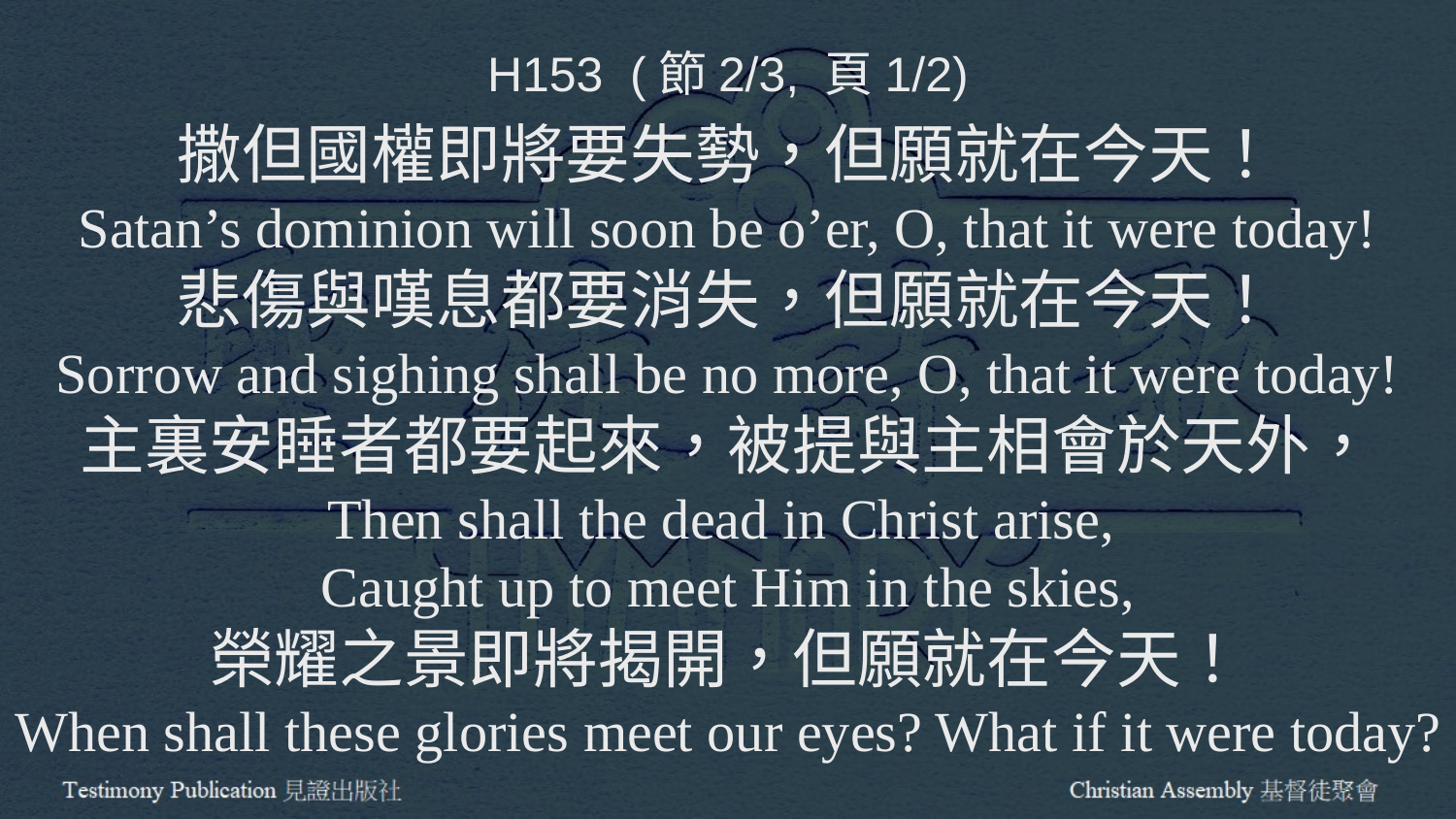

H153  (節2/3, 頁1/2)
撒但國權即將要失勢，但願就在今天！
Satan’s dominion will soon be o’er, O, that it were today!
悲傷與嘆息都要消失，但願就在今天！
Sorrow and sighing shall be no more, O, that it were today!
主裏安睡者都要起來，被提與主相會於天外，
Then shall the dead in Christ arise,
Caught up to meet Him in the skies,
榮耀之景即將揭開，但願就在今天！
When shall these glories meet our eyes? What if it were today?